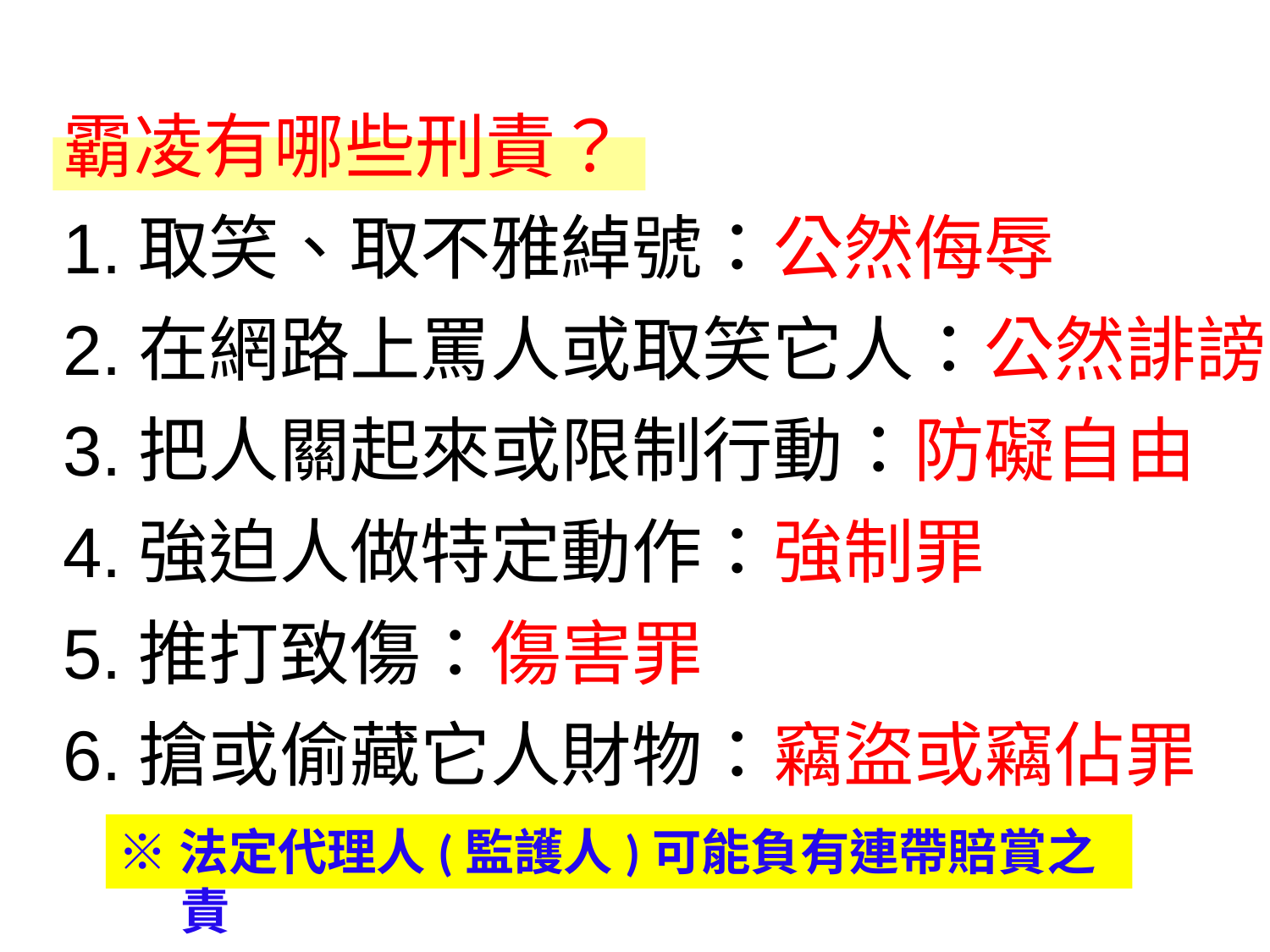

霸凌有哪些刑責？
1.取笑、取不雅綽號：公然侮辱
2.在網路上罵人或取笑它人：公然誹謗
3.把人關起來或限制行動：防礙自由
4.強迫人做特定動作：強制罪
5.推打致傷：傷害罪
6.搶或偷藏它人財物：竊盜或竊佔罪

※法定代理人(監護人)可能負有連帶賠賞之責